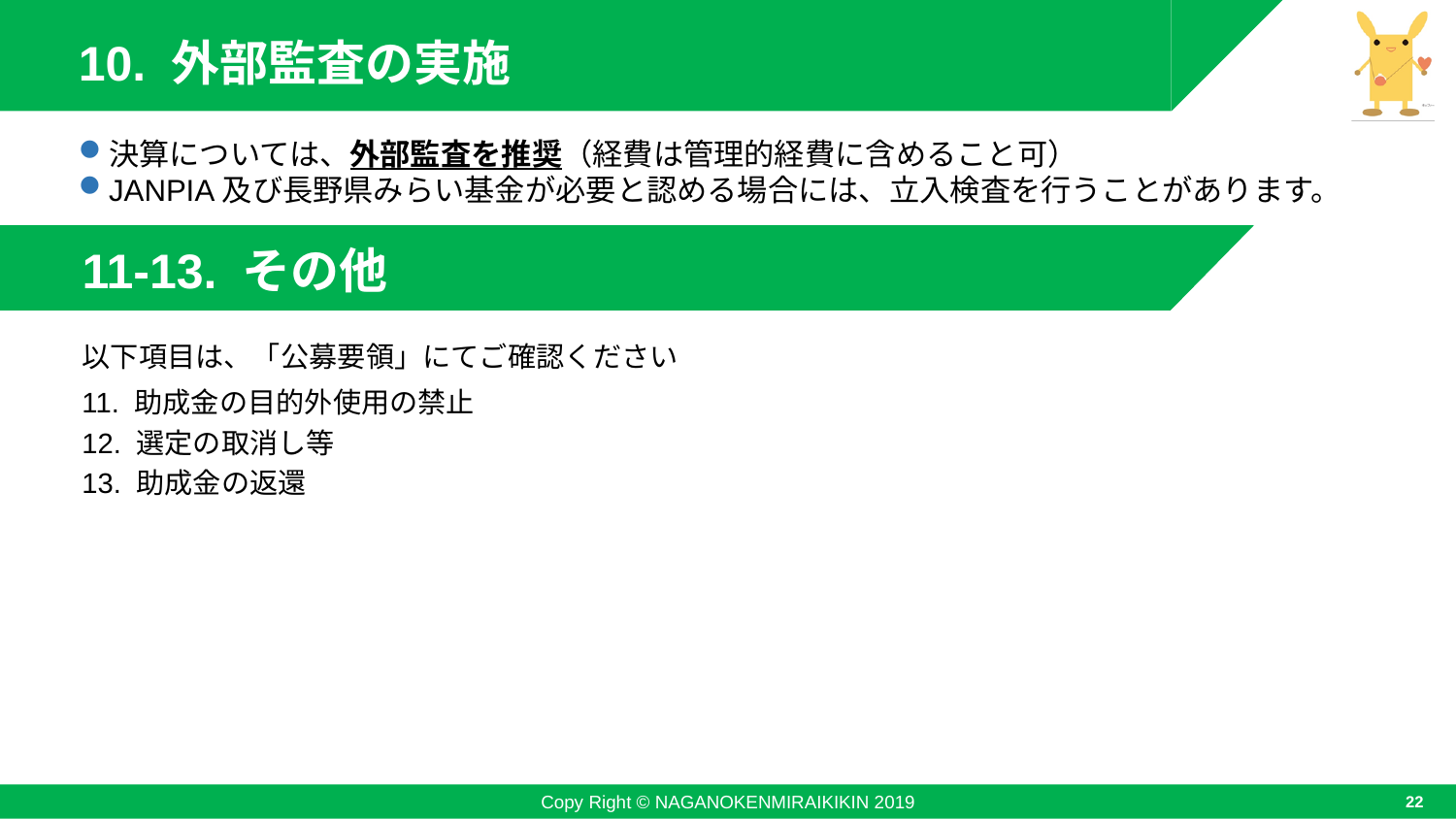

# 10. 外部監査の実施
決算については、外部監査を推奨（経費は管理的経費に含めること可）
JANPIA及び長野県みらい基金が必要と認める場合には、立入検査を行うことがあります。

11-13. その他
以下項目は、「公募要領」にてご確認ください
11. 助成金の目的外使用の禁止
12. 選定の取消し等
13. 助成金の返還
Copy Right © NAGANOKENMIRAIKIKIN 2019
22